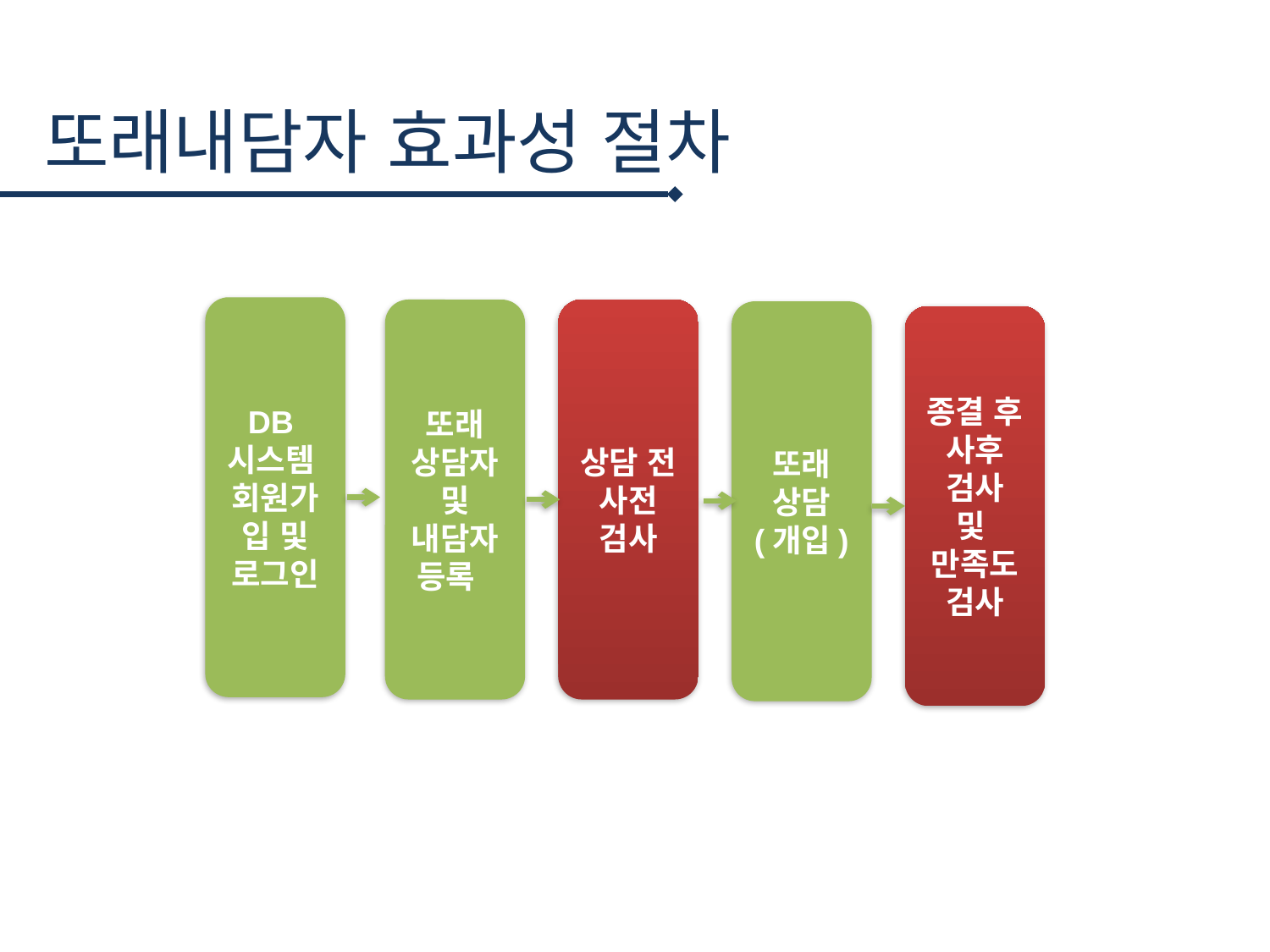

또래내담자 효과성 절차
DB
시스템
회원가입 및 로그인
또래
상담자
및
내담자 등록
상담 전
사전
검사
또래
상담
(개입)
종결 후
사후
검사
및
만족도 검사